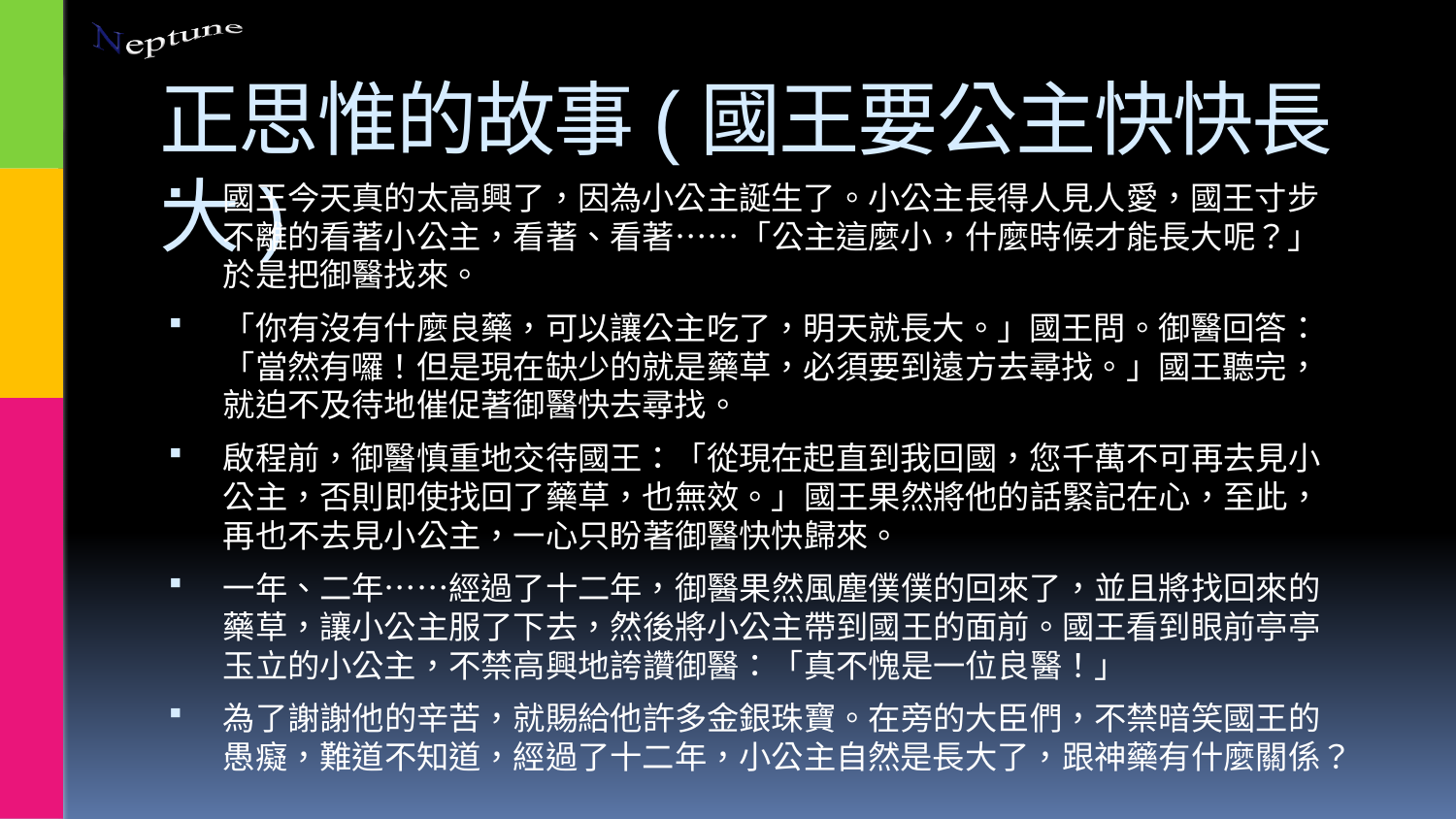

# 正思惟的故事(國王要公主快快長大)
國王今天真的太高興了，因為小公主誕生了。小公主長得人見人愛，國王寸步不離的看著小公主，看著、看著……「公主這麼小，什麼時候才能長大呢？」於是把御醫找來。
「你有沒有什麼良藥，可以讓公主吃了，明天就長大。」國王問。御醫回答：「當然有囉！但是現在缺少的就是藥草，必須要到遠方去尋找。」國王聽完，就迫不及待地催促著御醫快去尋找。
啟程前，御醫慎重地交待國王：「從現在起直到我回國，您千萬不可再去見小公主，否則即使找回了藥草，也無效。」國王果然將他的話緊記在心，至此，再也不去見小公主，一心只盼著御醫快快歸來。
一年、二年……經過了十二年，御醫果然風塵僕僕的回來了，並且將找回來的藥草，讓小公主服了下去，然後將小公主帶到國王的面前。國王看到眼前亭亭玉立的小公主，不禁高興地誇讚御醫：「真不愧是一位良醫！」
為了謝謝他的辛苦，就賜給他許多金銀珠寶。在旁的大臣們，不禁暗笑國王的愚癡，難道不知道，經過了十二年，小公主自然是長大了，跟神藥有什麼關係？